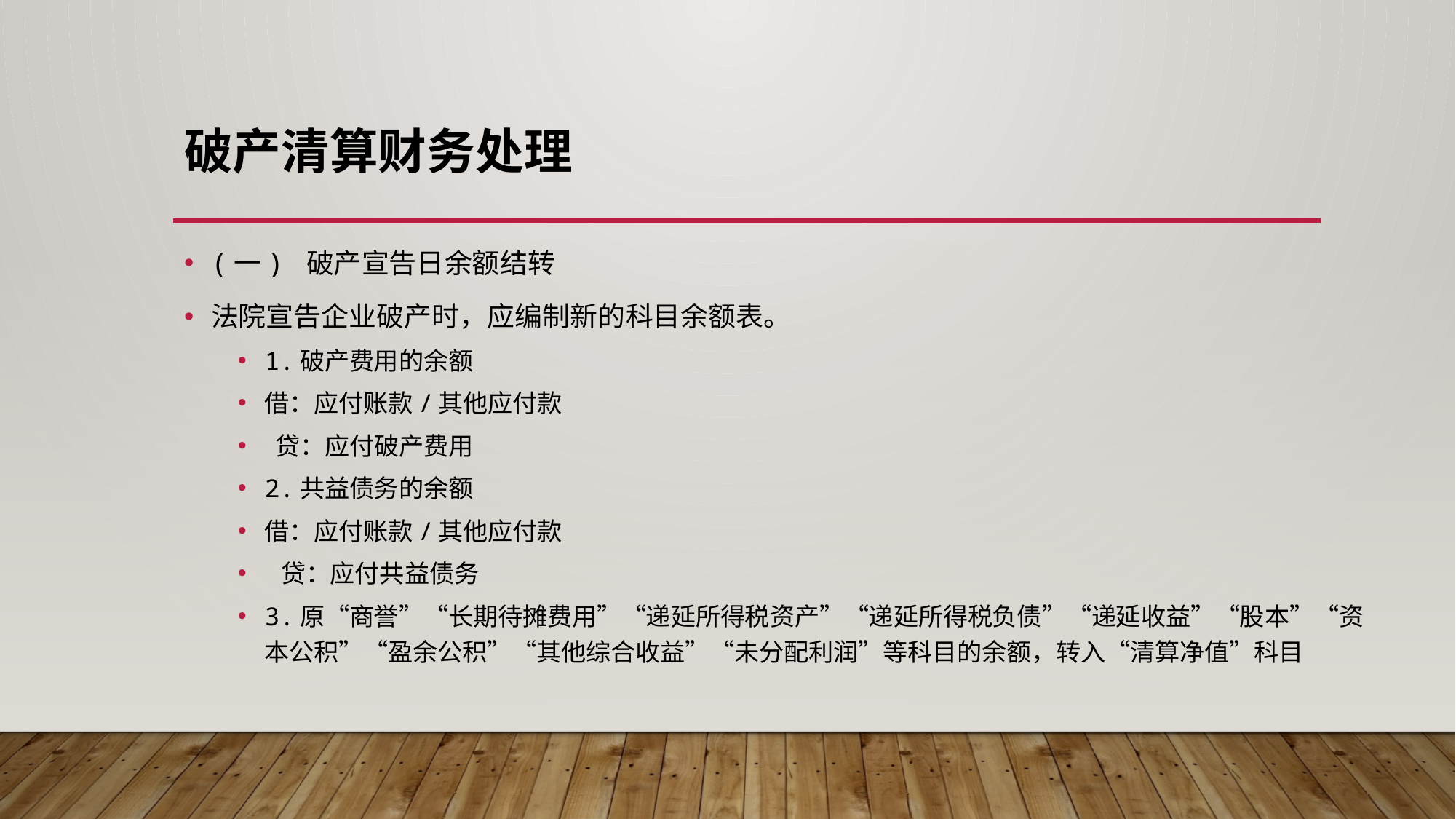

# 破产清算财务处理
(一) 破产宣告日余额结转
法院宣告企业破产时，应编制新的科目余额表。
1.破产费用的余额
借：应付账款/其他应付款
 贷：应付破产费用
2.共益债务的余额
借：应付账款/其他应付款
  贷：应付共益债务
3.原“商誉”“长期待摊费用”“递延所得税资产”“递延所得税负债”“递延收益”“股本”“资本公积”“盈余公积”“其他综合收益”“未分配利润”等科目的余额，转入“清算净值”科目